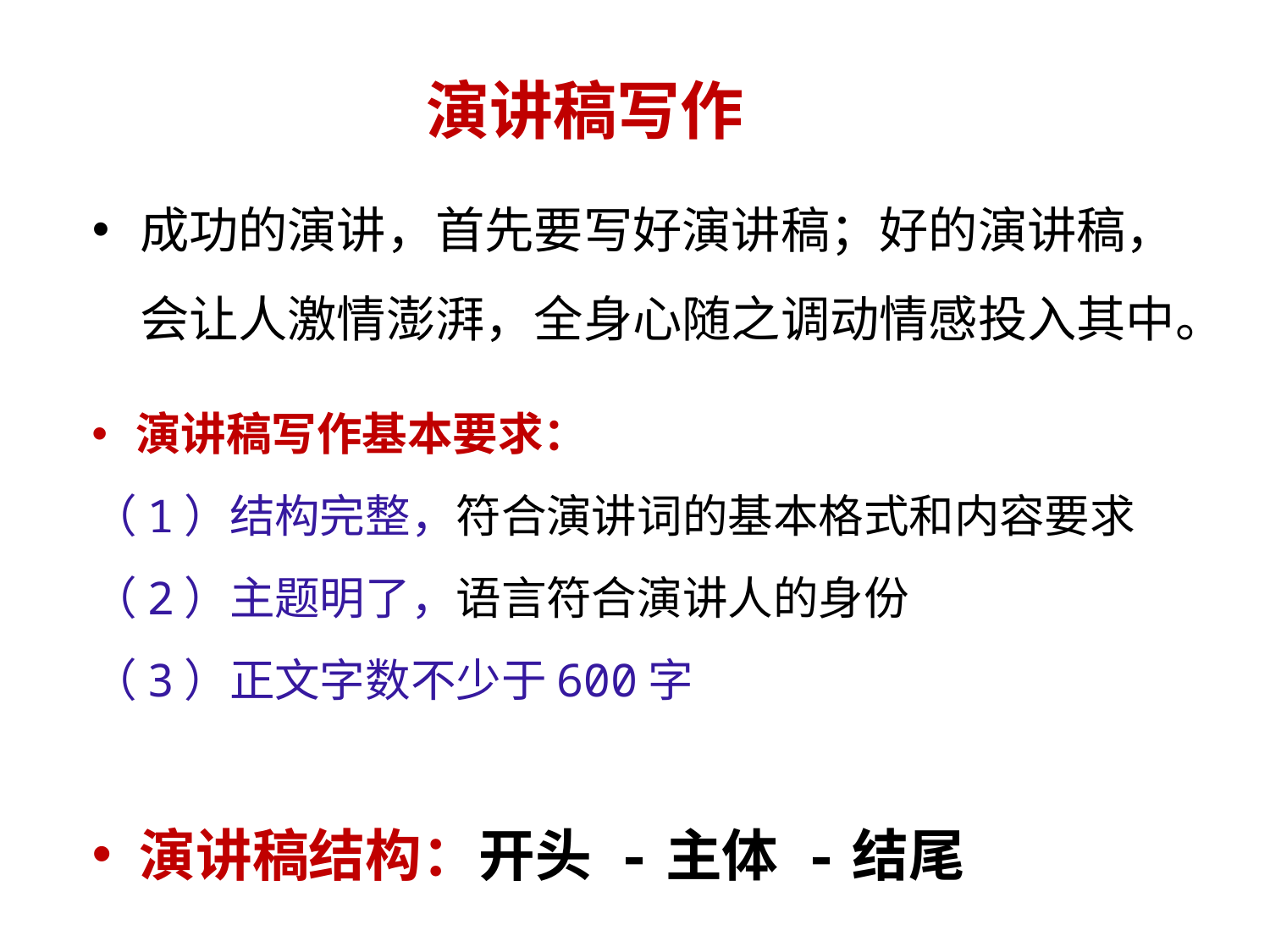

# 演讲稿写作
成功的演讲，首先要写好演讲稿；好的演讲稿，会让人激情澎湃，全身心随之调动情感投入其中。
演讲稿写作基本要求：
（1）结构完整，符合演讲词的基本格式和内容要求
（2）主题明了，语言符合演讲人的身份
（3）正文字数不少于600字
演讲稿结构：开头 -主体 -结尾